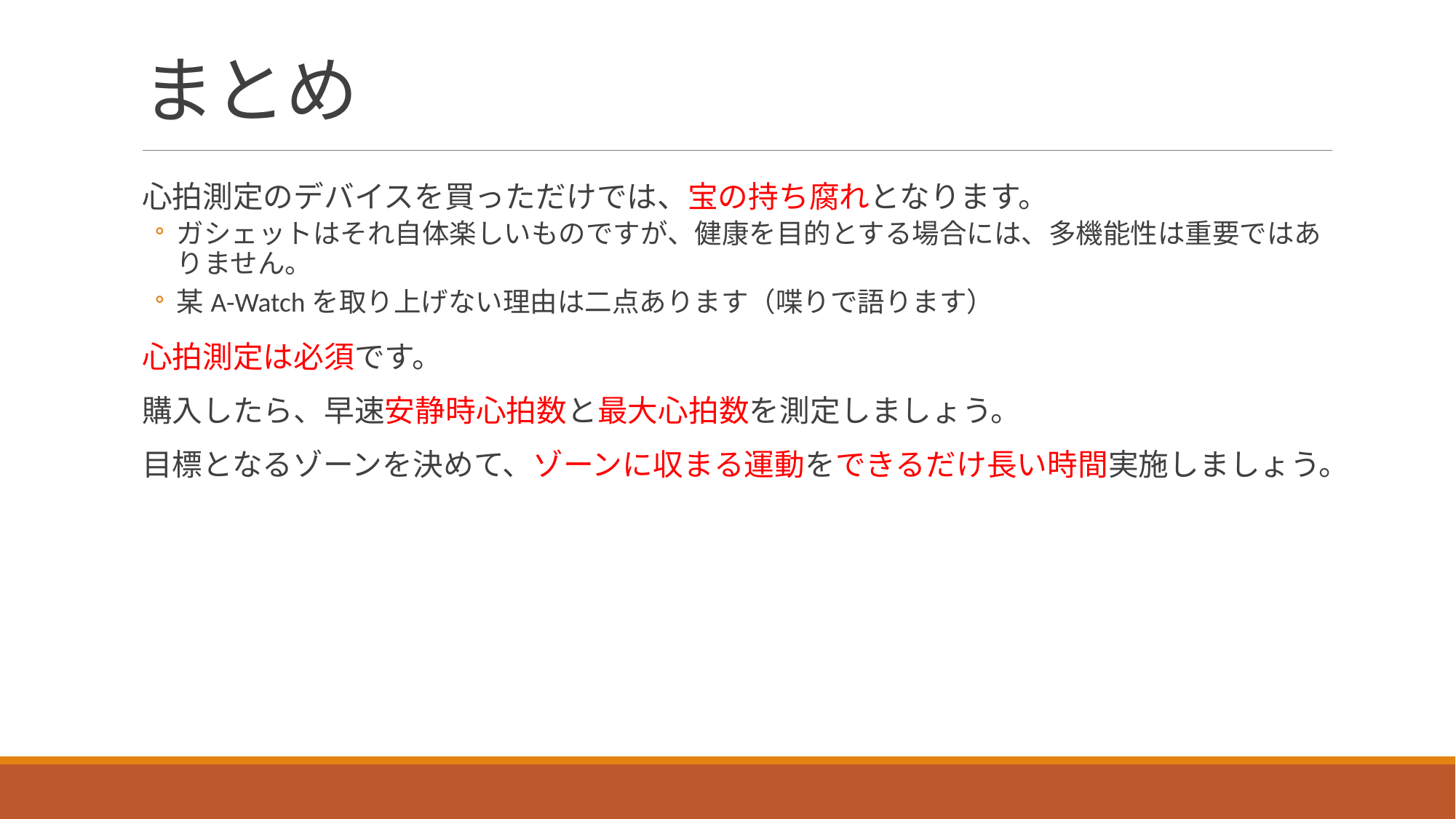

# まとめ
心拍測定のデバイスを買っただけでは、宝の持ち腐れとなります。
ガシェットはそれ自体楽しいものですが、健康を目的とする場合には、多機能性は重要ではありません。
某A-Watchを取り上げない理由は二点あります（喋りで語ります）
心拍測定は必須です。
購入したら、早速安静時心拍数と最大心拍数を測定しましょう。
目標となるゾーンを決めて、ゾーンに収まる運動をできるだけ長い時間実施しましょう。